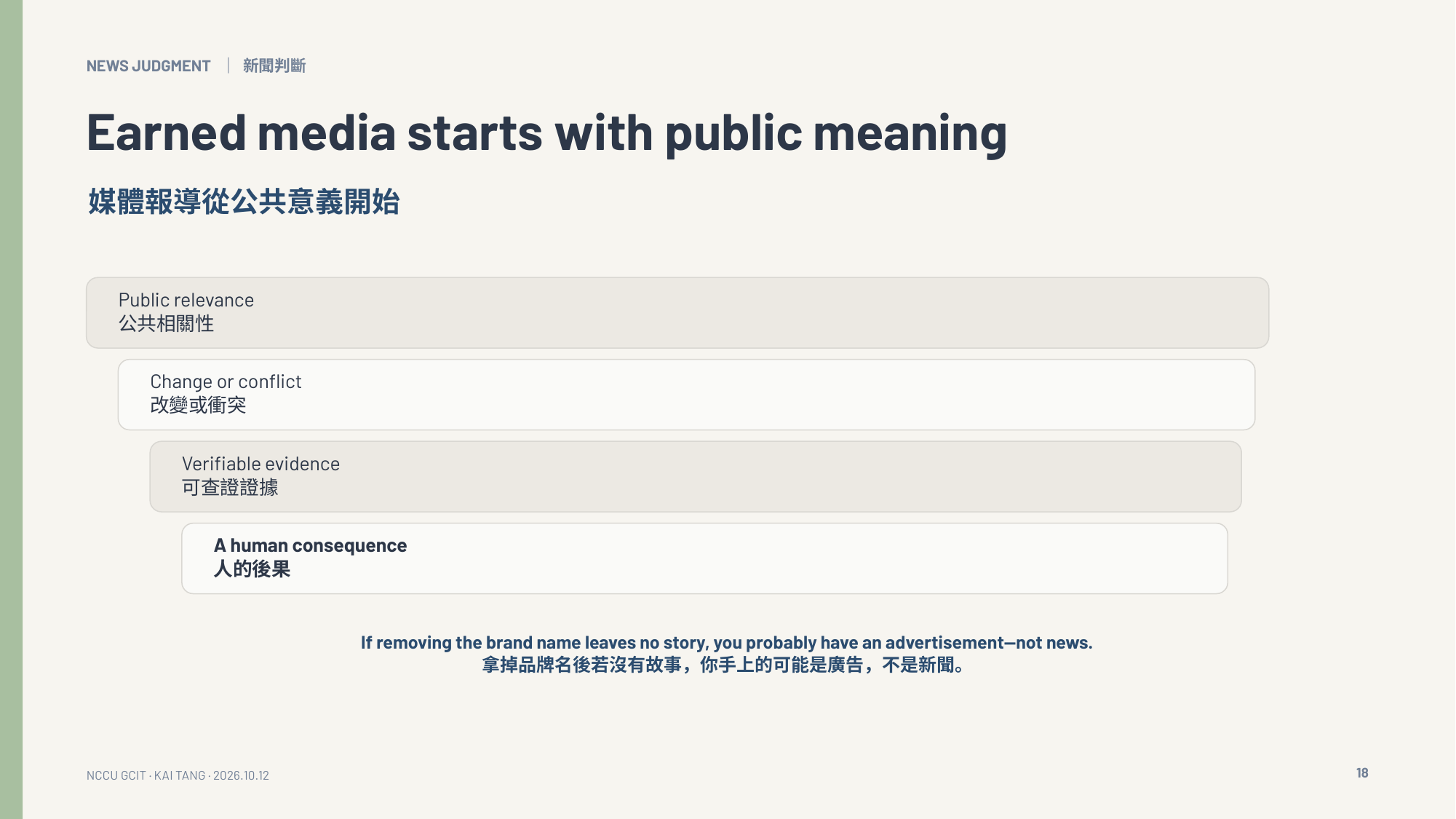

NEWS JUDGMENT  ｜  新聞判斷
Earned media starts with public meaning
媒體報導從公共意義開始

Public relevance
公共相關性

Change or conflict
改變或衝突

Verifiable evidence
可查證證據

A human consequence
人的後果
If removing the brand name leaves no story, you probably have an advertisement—not news.
拿掉品牌名後若沒有故事，你手上的可能是廣告，不是新聞。
18
NCCU GCIT · KAI TANG · 2026.10.12